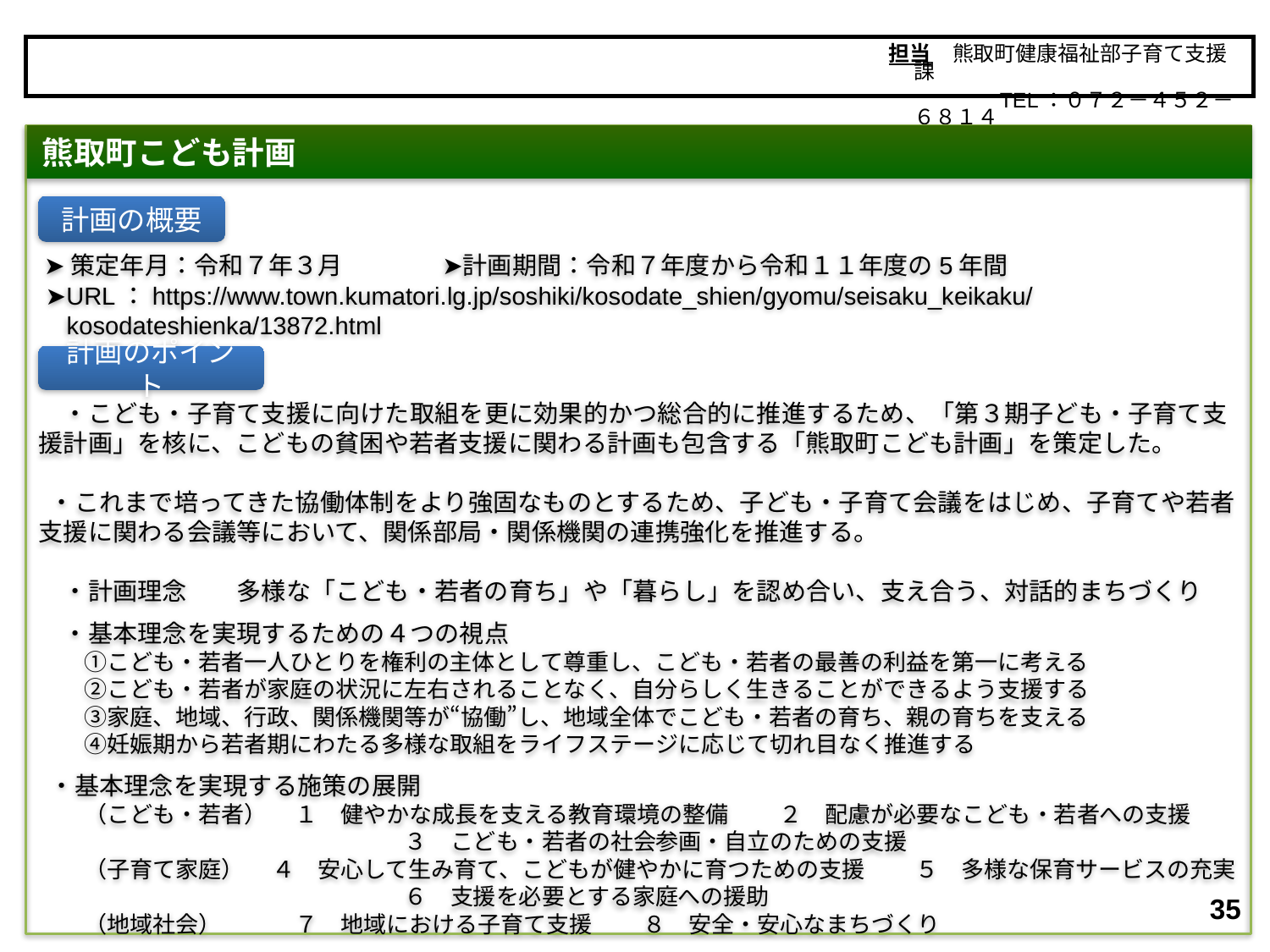

担当　熊取町健康福祉部子育て支援課
　　　　　TEL：０７２－４５２－６８１４

熊取町

 ➤策定年月：令和７年３月　　　　➤計画期間：令和７年度から令和１１年度の5年間
 ➤URL：https://www.town.kumatori.lg.jp/soshiki/kosodate_shien/gyomu/seisaku_keikaku/
    kosodateshienka/13872.html

　・こども・子育て支援に向けた取組を更に効果的かつ総合的に推進するため、「第３期子ども・子育て支援計画」を核に、こどもの貧困や若者支援に関わる計画も包含する「熊取町こども計画」を策定した。

 ・これまで培ってきた協働体制をより強固なものとするため、子ども・子育て会議をはじめ、子育てや若者支援に関わる会議等において、関係部局・関係機関の連携強化を推進する。

　・計画理念　　多様な「こども・若者の育ち」や「暮らし」を認め合い、支え合う、対話的まちづくり

　・基本理念を実現するための４つの視点
　　①こども・若者一人ひとりを権利の主体として尊重し、こども・若者の最善の利益を第一に考える
　　②こども・若者が家庭の状況に左右されることなく、自分らしく生きることができるよう支援する
　　③家庭、地域、行政、関係機関等が“協働”し、地域全体でこども・若者の育ち、親の育ちを支える
　　④妊娠期から若者期にわたる多様な取組をライフステージに応じて切れ目なく推進する

 ・基本理念を実現する施策の展開
　　（こども・若者）　 １　健やかな成長を支える教育環境の整備          ２　配慮が必要なこども・若者への支援
　　　　　　　　　　　　　　　　３　こども・若者の社会参画・自立のための支援
　　（子育て家庭）　 ４　安心して生み育て、こどもが健やかに育つための支援          ５　多様な保育サービスの充実
　　　　　　　　　　　　　　　　６　支援を必要とする家庭への援助
　　（地域社会）　　　 ７　地域における子育て支援          ８　安全・安心なまちづくり
熊取町こども計画
計画の概要
計画のポイント
35